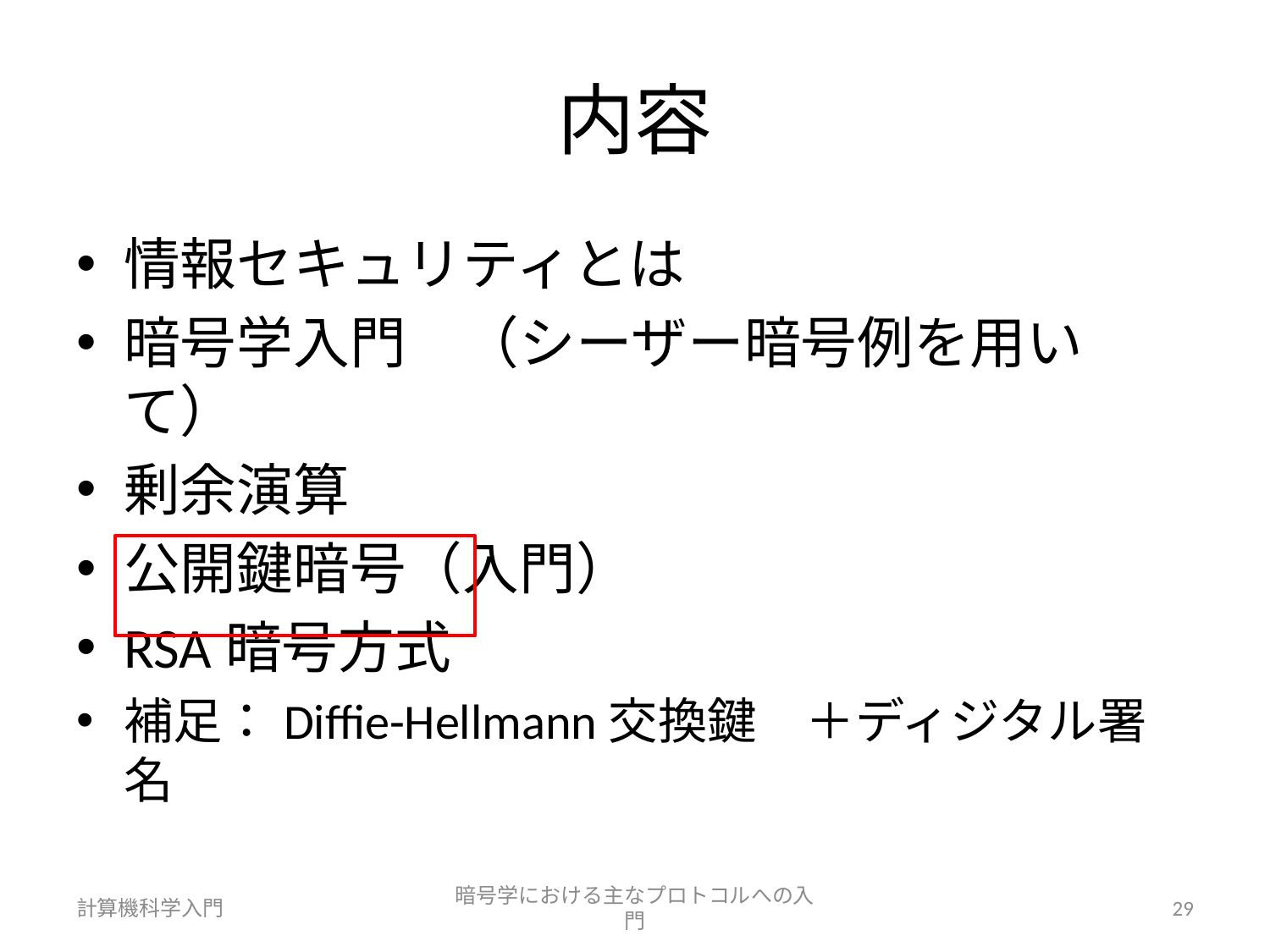

# 内容
情報セキュリティとは
暗号学入門　（シーザー暗号例を用いて）
剰余演算
公開鍵暗号（入門）
RSA暗号方式
補足：Diffie-Hellmann交換鍵　＋ディジタル署名

計算機科学入門
暗号学における主なプロトコルへの入門
29